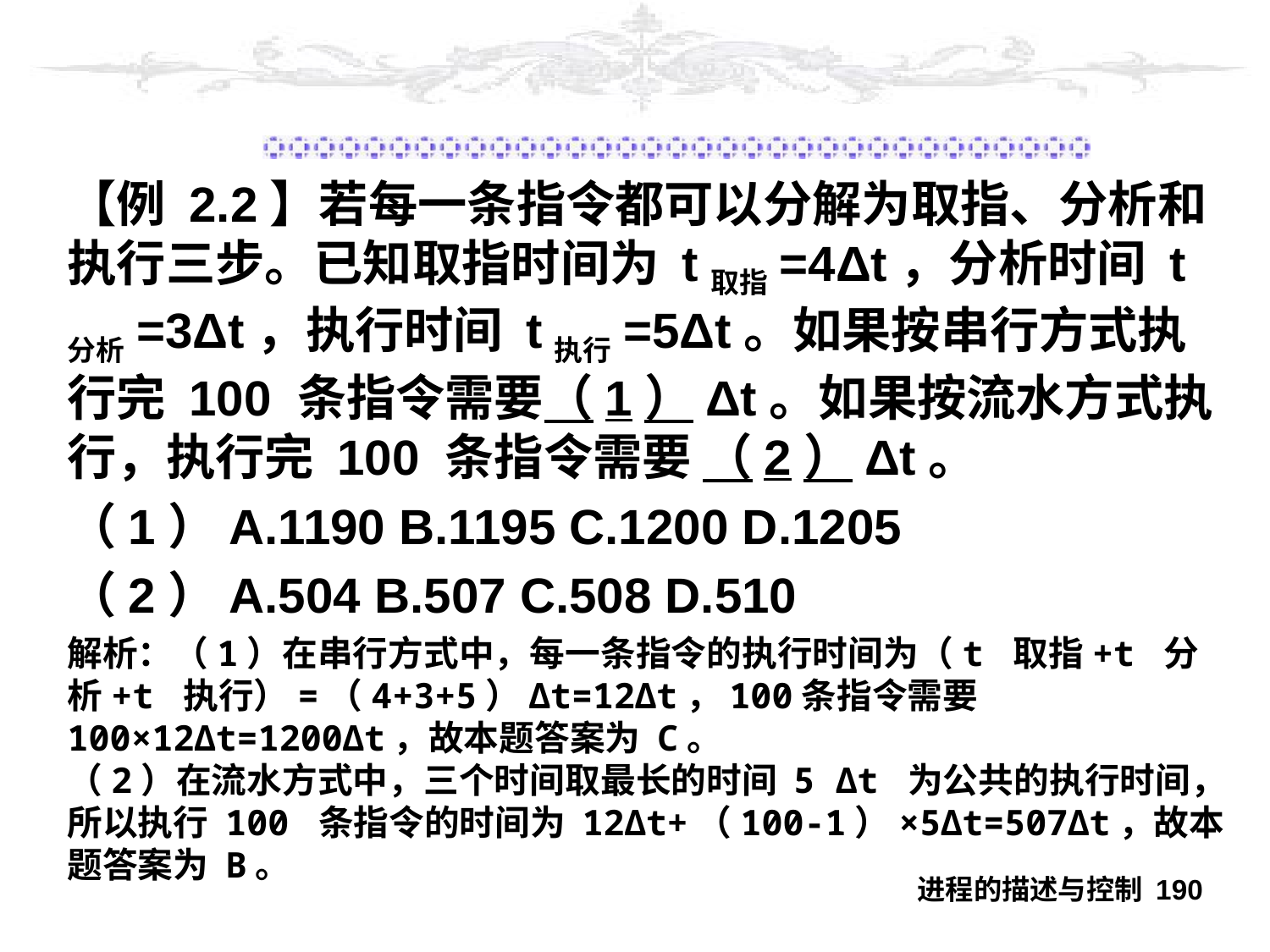

#
【例 2.2】若每一条指令都可以分解为取指、分析和执行三步。已知取指时间为 t取指=4Δt，分析时间 t分析=3Δt，执行时间 t执行=5Δt。如果按串行方式执行完 100 条指令需要（1）Δt。如果按流水方式执行，执行完 100 条指令需要 （2）Δt。
（1）A.1190 B.1195 C.1200 D.1205
（2）A.504 B.507 C.508 D.510
解析：（1）在串行方式中，每一条指令的执行时间为（t 取指+t 分析+t 执行）=（4+3+5）Δt=12Δt，100条指令需要 100×12Δt=1200Δt，故本题答案为 C。
（2）在流水方式中，三个时间取最长的时间 5 Δt 为公共的执行时间，所以执行 100 条指令的时间为 12Δt+（100-1）×5Δt=507Δt，故本题答案为 B。